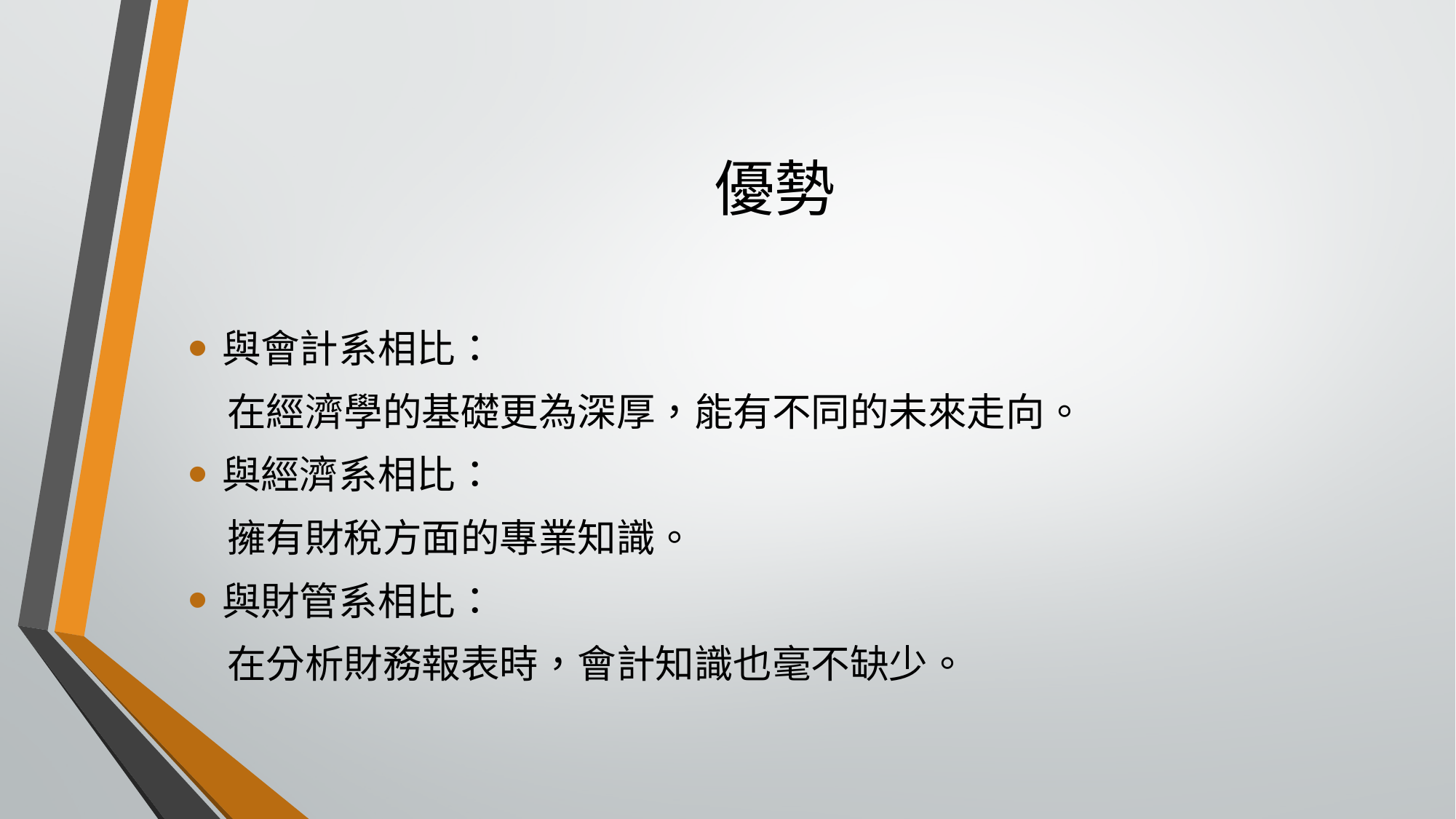

# 優勢
與會計系相比：
　在經濟學的基礎更為深厚，能有不同的未來走向。
與經濟系相比：
　擁有財稅方面的專業知識。
與財管系相比：
　在分析財務報表時，會計知識也毫不缺少。